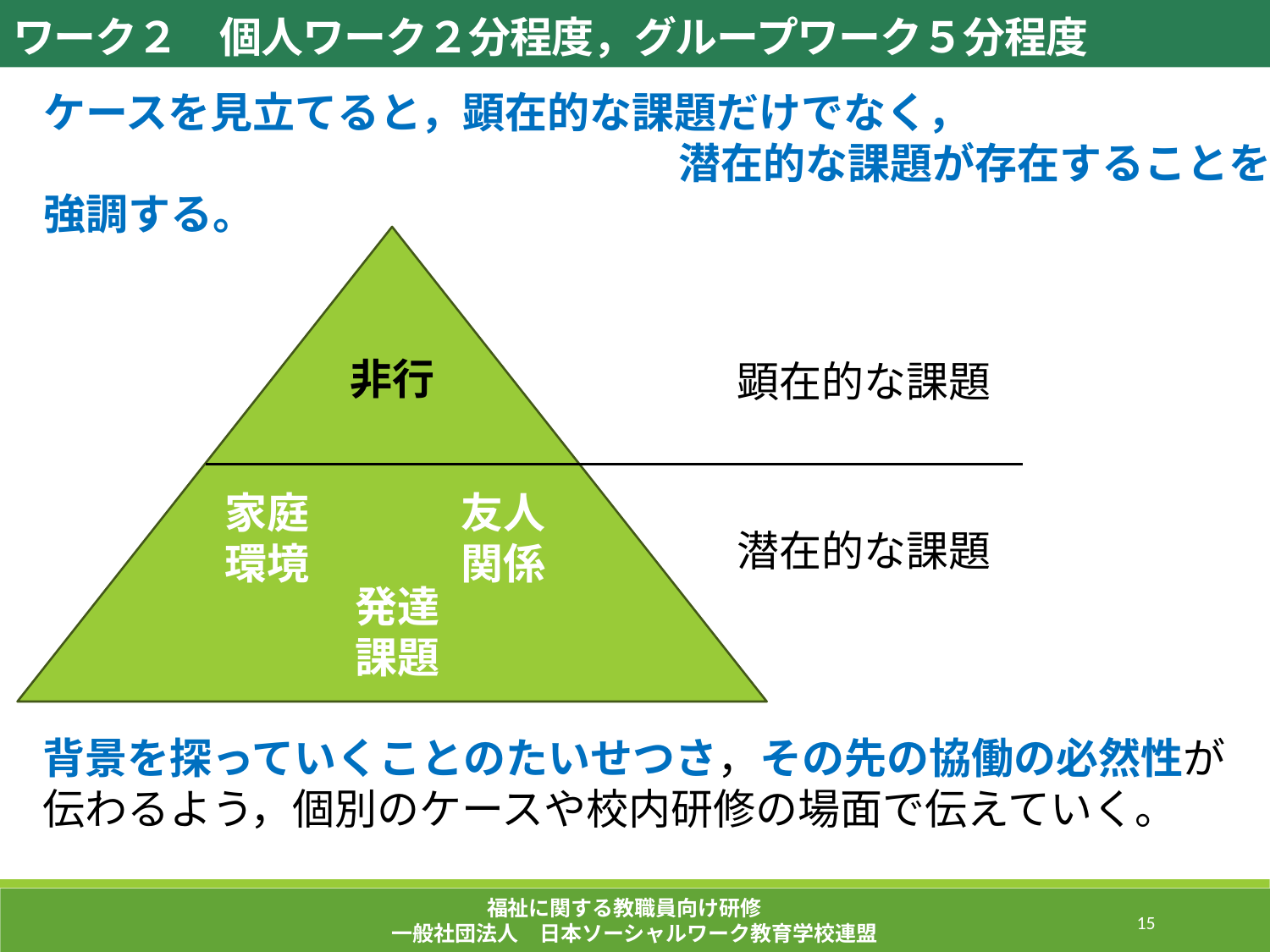

ワーク２　個人ワーク２分程度，グループワーク５分程度
ケースを見立てると，顕在的な課題だけでなく，
　　　　　　　　　　　　　　　潜在的な課題が存在することを強調する。

顕在的な課題
非行
潜在的な課題
家庭
環境
友人
関係
発達
課題
背景を探っていくことのたいせつさ，その先の協働の必然性が
伝わるよう，個別のケースや校内研修の場面で伝えていく。
福祉に関する教職員向け研修
一般社団法人　日本ソーシャルワーク教育学校連盟
15